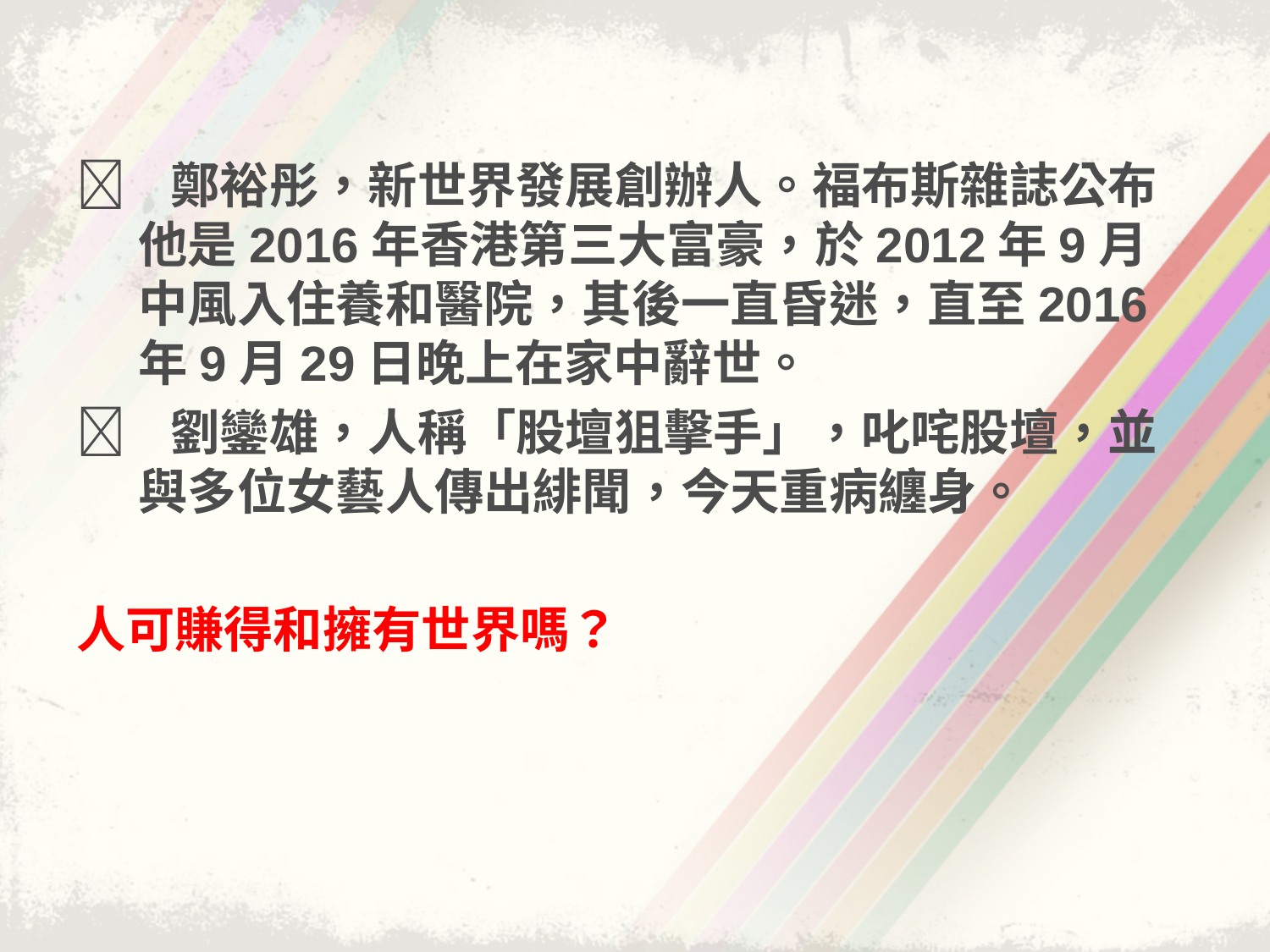

•   鄭裕彤，新世界發展創辦人。福布斯雜誌公布他是2016年香港第三大富豪，於2012年9月中風入住養和醫院，其後一直昏迷，直至2016年9月29日晚上在家中辭世。
•   劉鑾雄，人稱「股壇狙擊手」，叱咤股壇，並與多位女藝人傳出緋聞，今天重病纏身。

人可賺得和擁有世界嗎？